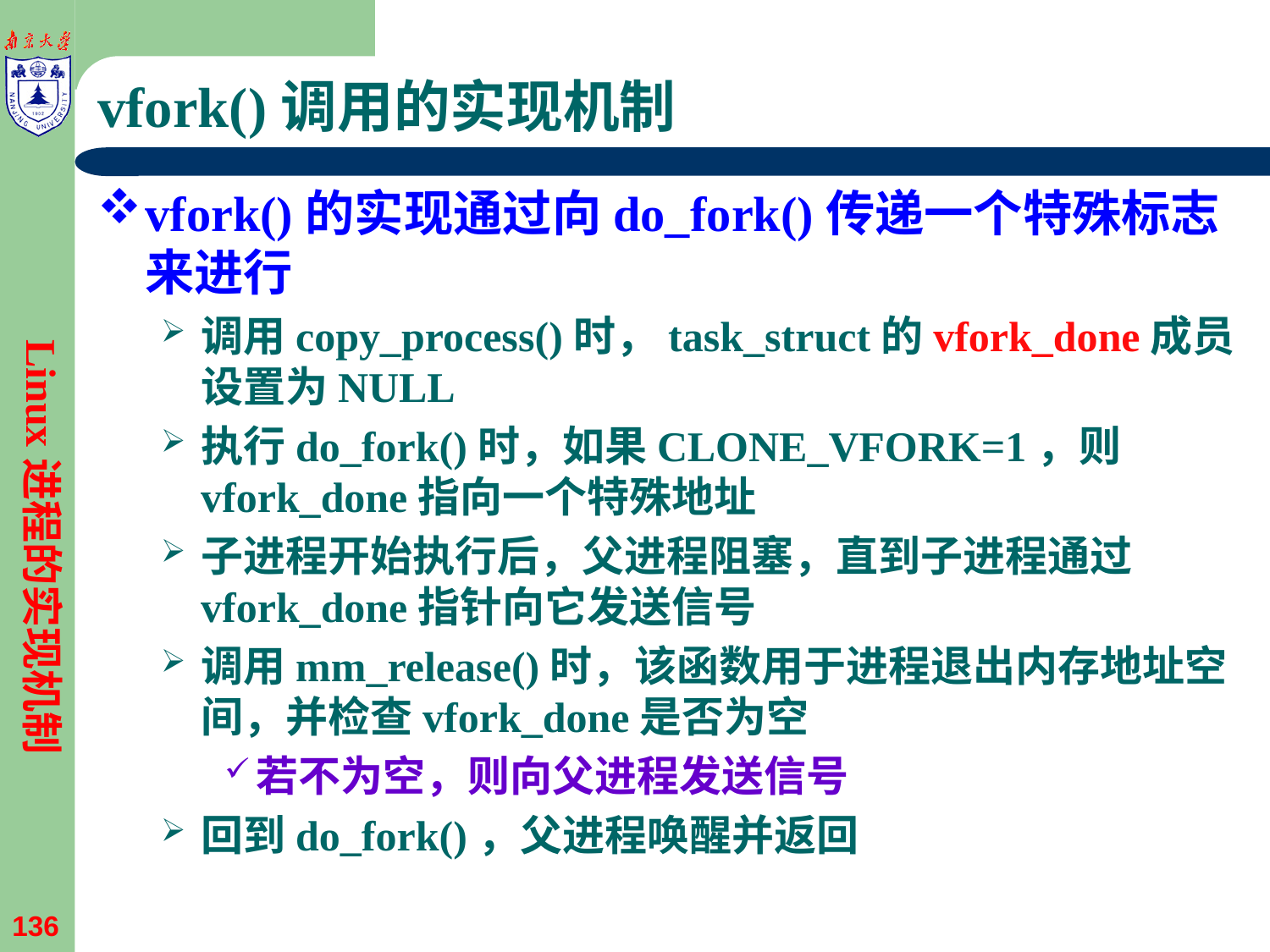

# vfork()调用的实现机制
vfork()的实现通过向do_fork()传递一个特殊标志来进行
调用copy_process()时，task_struct的vfork_done成员设置为NULL
执行do_fork()时，如果CLONE_VFORK=1，则vfork_done指向一个特殊地址
子进程开始执行后，父进程阻塞，直到子进程通过vfork_done指针向它发送信号
调用mm_release()时，该函数用于进程退出内存地址空间，并检查vfork_done是否为空
若不为空，则向父进程发送信号
回到do_fork()，父进程唤醒并返回
Linux进程的实现机制
136